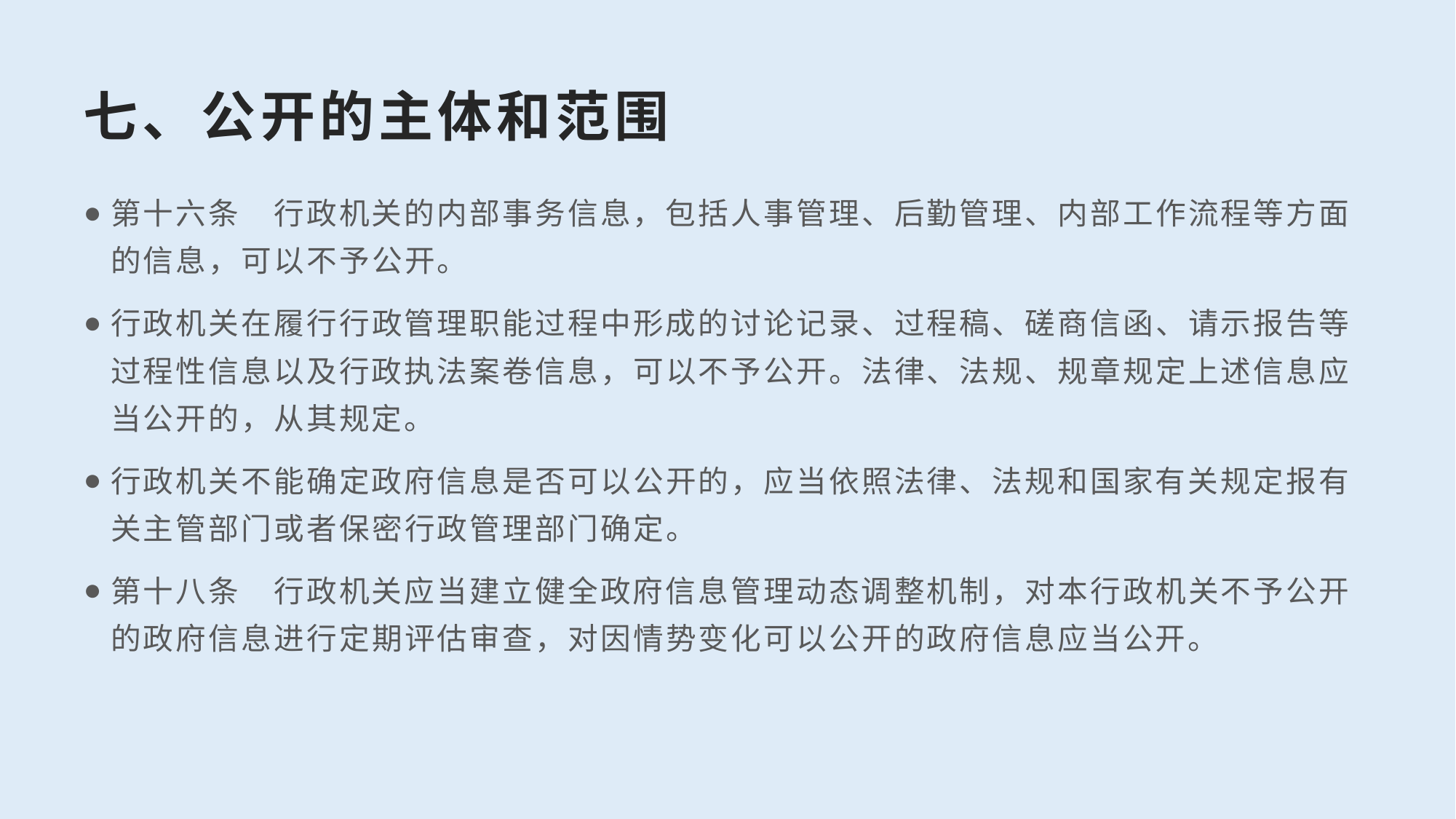

# 七、公开的主体和范围
第十六条　行政机关的内部事务信息，包括人事管理、后勤管理、内部工作流程等方面的信息，可以不予公开。
行政机关在履行行政管理职能过程中形成的讨论记录、过程稿、磋商信函、请示报告等过程性信息以及行政执法案卷信息，可以不予公开。法律、法规、规章规定上述信息应当公开的，从其规定。
行政机关不能确定政府信息是否可以公开的，应当依照法律、法规和国家有关规定报有关主管部门或者保密行政管理部门确定。
第十八条　行政机关应当建立健全政府信息管理动态调整机制，对本行政机关不予公开的政府信息进行定期评估审查，对因情势变化可以公开的政府信息应当公开。